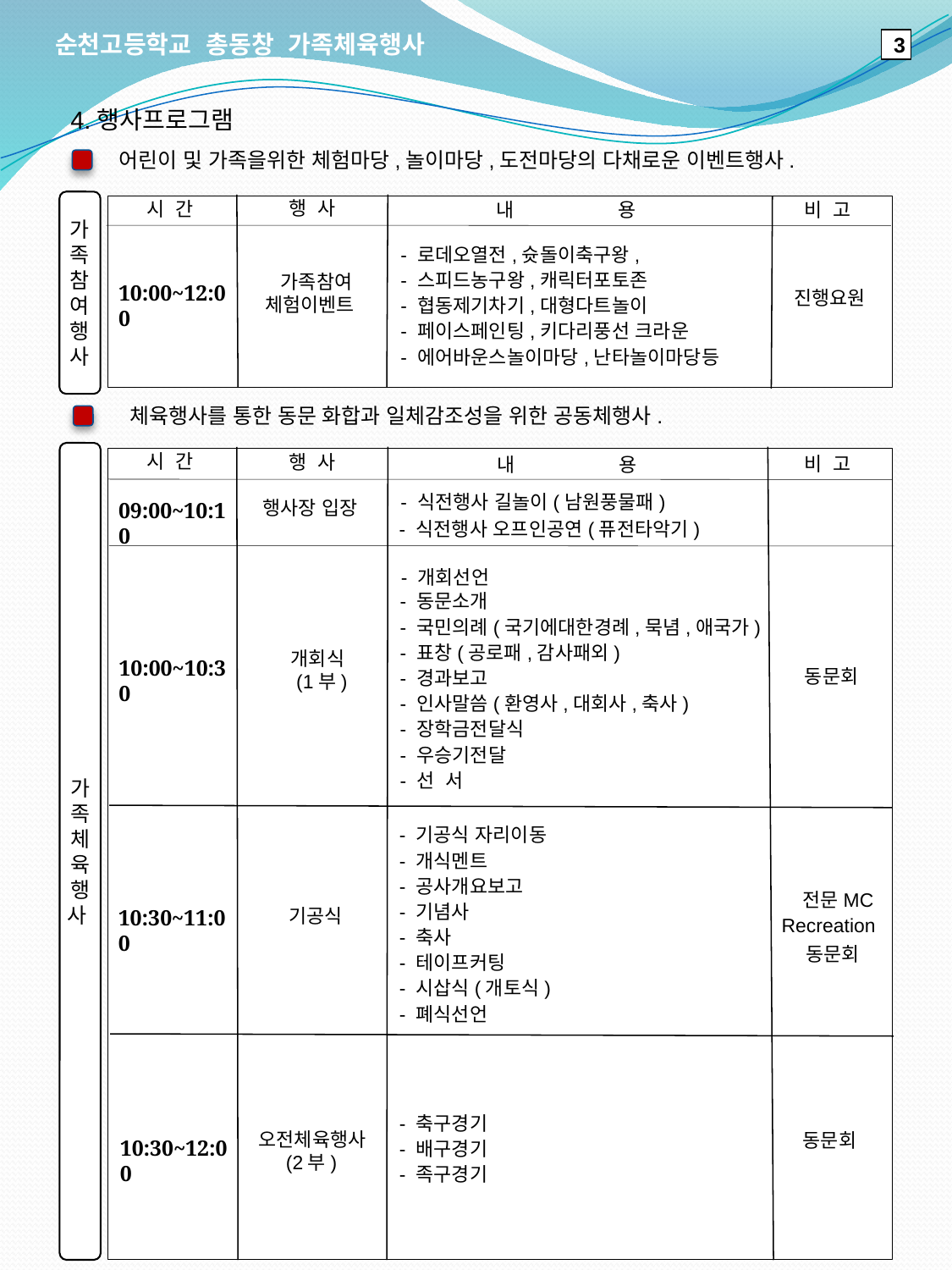

순천고등학교  총동창  가족체육행사
3
4.행사프로그램
어린이 및 가족을위한 체험마당,놀이마당,도전마당의 다채로운 이벤트행사.

행  사
시  간
비  고
가
족
참
여
행
사
내                   용

- 로데오열전,슛돌이축구왕,
- 스피드농구왕,캐릭터포토존
- 협동제기차기,대형다트놀이
- 페이스페인팅,키다리풍선 크라운
- 에어바운스놀이마당,난타놀이마당등
  가족참여
체험이벤트
10:00~12:00
진행요원
체육행사를 통한 동문 화합과 일체감조성을 위한 공동체행사.

가
족
체
육
행
사
시  간
비  고
행  사
내                   용

- 식전행사 길놀이(남원풍물패)
행사장 입장
09:00~10:10
- 식전행사 오프인공연(퓨전타악기)
- 개회선언
- 동문소개
- 국민의례(국기에대한경례,묵념,애국가)
- 표창(공로패,감사패외)
- 경과보고
- 인사말씀(환영사,대회사,축사)
- 장학금전달식
- 우승기전달
- 선  서
 개회식
  (1부)
10:00~10:30
동문회
- 기공식 자리이동
- 개식멘트
- 공사개요보고
- 기념사
- 축사
- 테이프커팅
- 시삽식(개토식)
- 폐식선언
   전문MC
Recreation

 기공식
10:30~11:00
동문회
- 축구경기
- 배구경기
- 족구경기
동문회
 오전체육행사
      (2부)
10:30~12:00